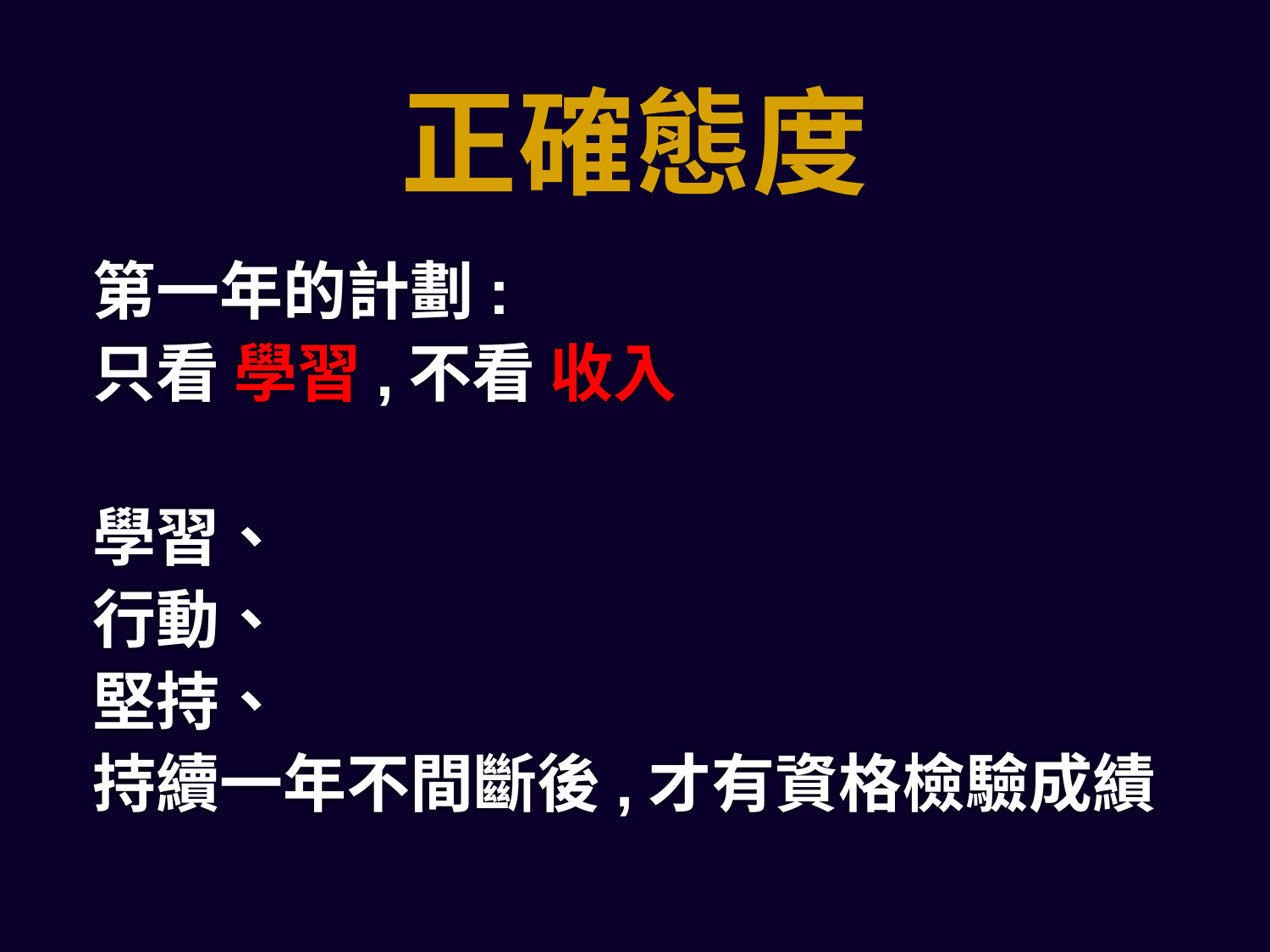

正確態度
第一年的計劃:
只看 學習,不看 收入

學習、
行動、
堅持、
持續一年不間斷後,才有資格檢驗成績